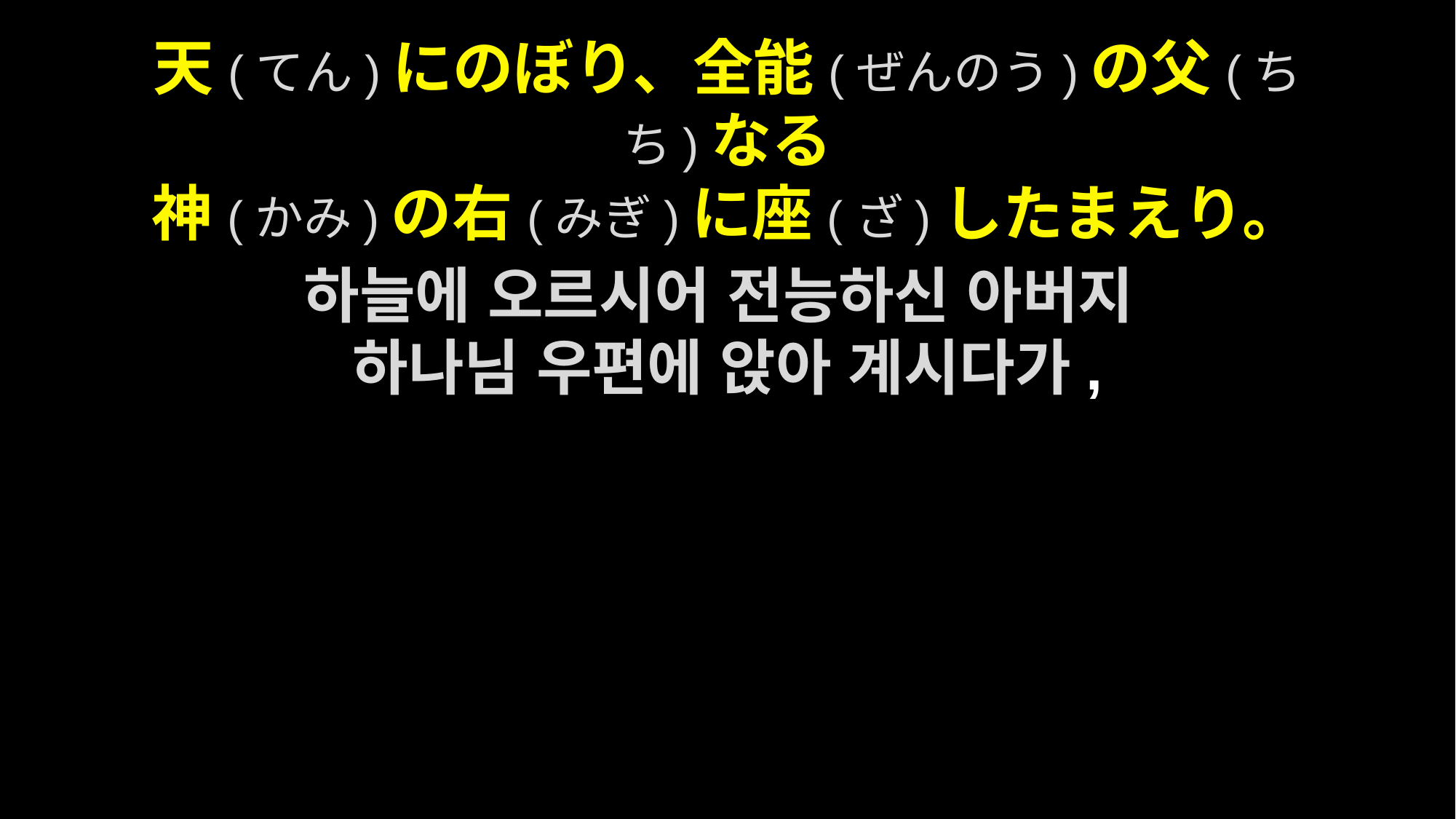

天(てん)にのぼり、全能(ぜんのう)の父(ちち)なる
神(かみ)の右(みぎ)に座(ざ)したまえり。
하늘에 오르시어 전능하신 아버지
하나님 우편에 앉아 계시다가,